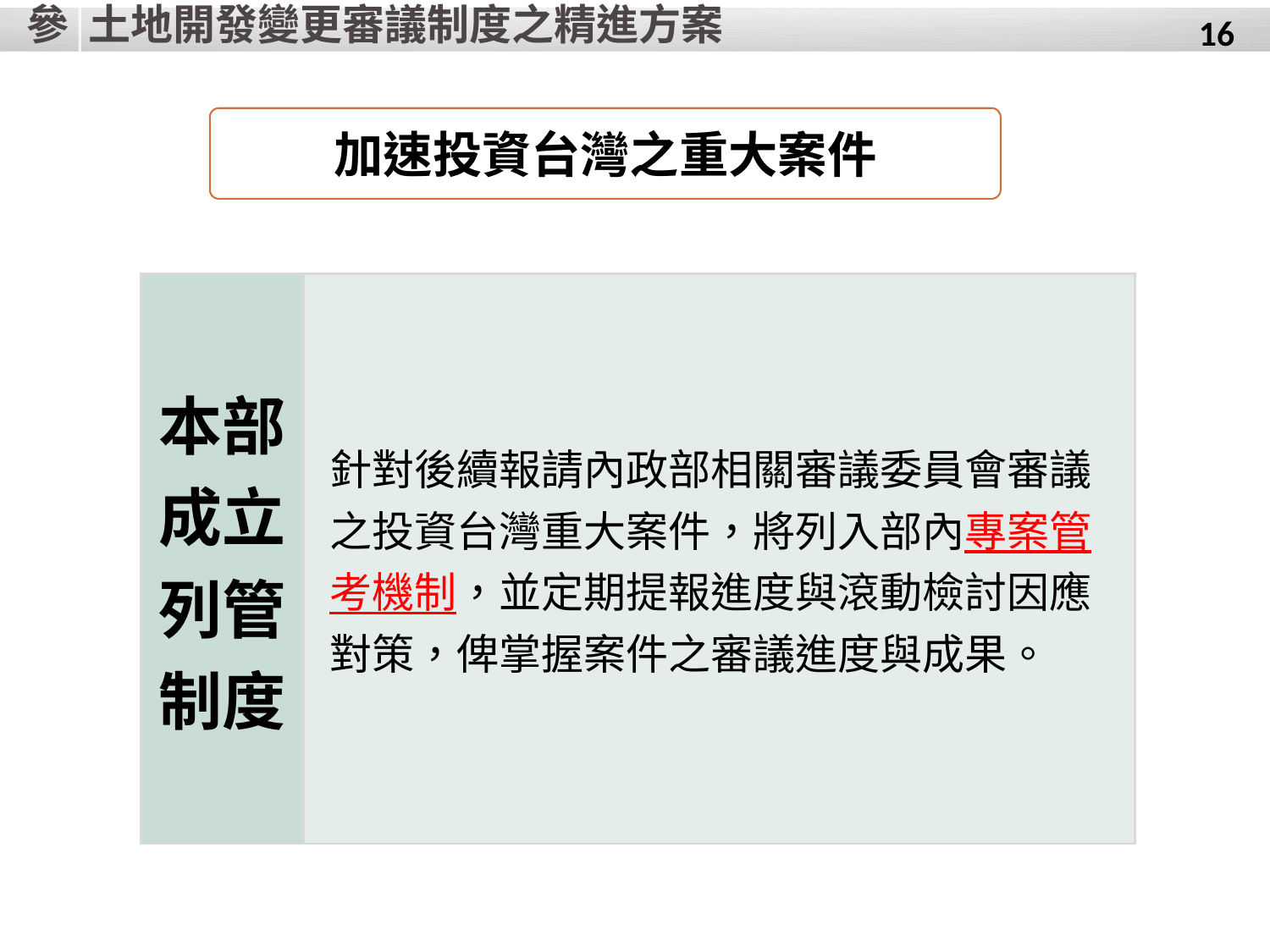

參
土地開發變更審議制度之精進方案
16

加速投資台灣之重大案件
| 本部成立列管制度 | 針對後續報請內政部相關審議委員會審議之投資台灣重大案件，將列入部內專案管考機制，並定期提報進度與滾動檢討因應對策，俾掌握案件之審議進度與成果。 |
| --- | --- |